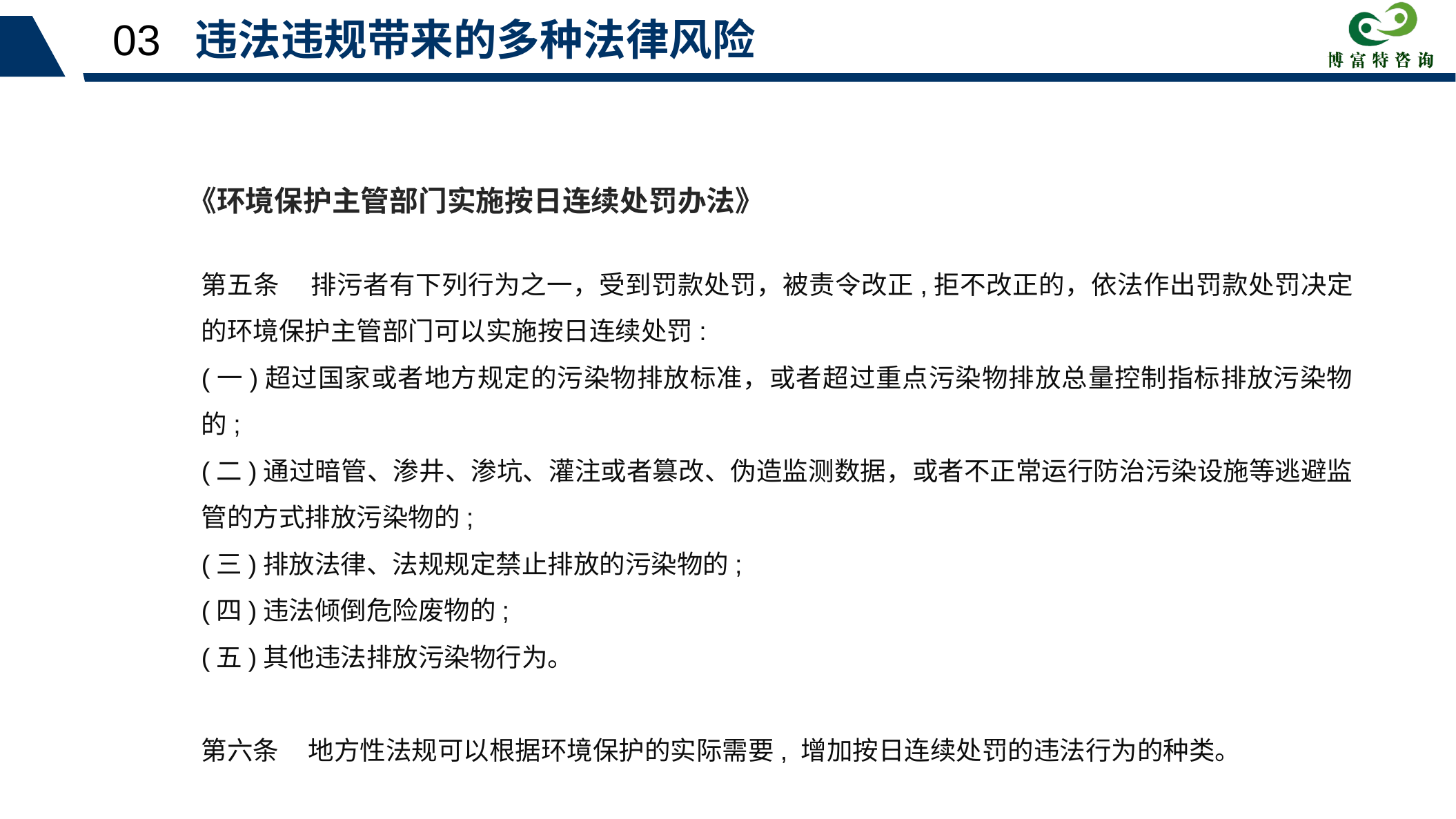

03  违法违规带来的多种法律风险

《环境保护主管部门实施按日连续处罚办法》
第五条     排污者有下列行为之一，受到罚款处罚，被责令改正,拒不改正的，依法作出罚款处罚决定的环境保护主管部门可以实施按日连续处罚:
(一)超过国家或者地方规定的污染物排放标准，或者超过重点污染物排放总量控制指标排放污染物的;
(二)通过暗管、渗井、渗坑、灌注或者篡改、伪造监测数据，或者不正常运行防治污染设施等逃避监管的方式排放污染物的;
(三)排放法律、法规规定禁止排放的污染物的;
(四)违法倾倒危险废物的;
(五)其他违法排放污染物行为。

第六条     地方性法规可以根据环境保护的实际需要, 增加按日连续处罚的违法行为的种类。